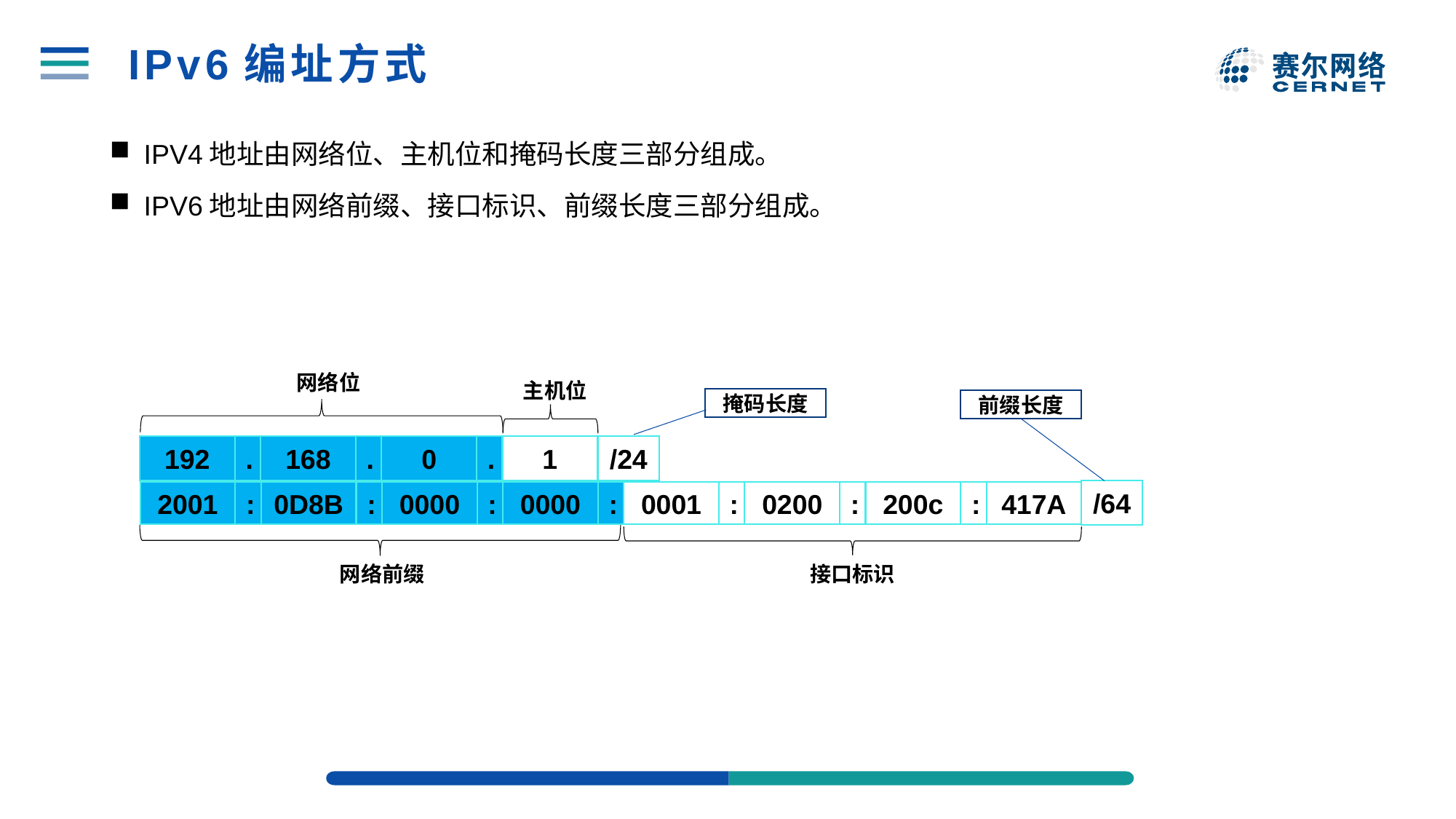

# IPv6编址方式
IPV4地址由网络位、主机位和掩码长度三部分组成。
IPV6地址由网络前缀、接口标识、前缀长度三部分组成。

网络位

主机位
掩码长度
前缀长度
192
.
168
.
0
.
1
/24
/64
2001
:
0D8B
:
0000
:
0000
:
0001
:
0200
:
200c
:
417A
网络前缀
接口标识